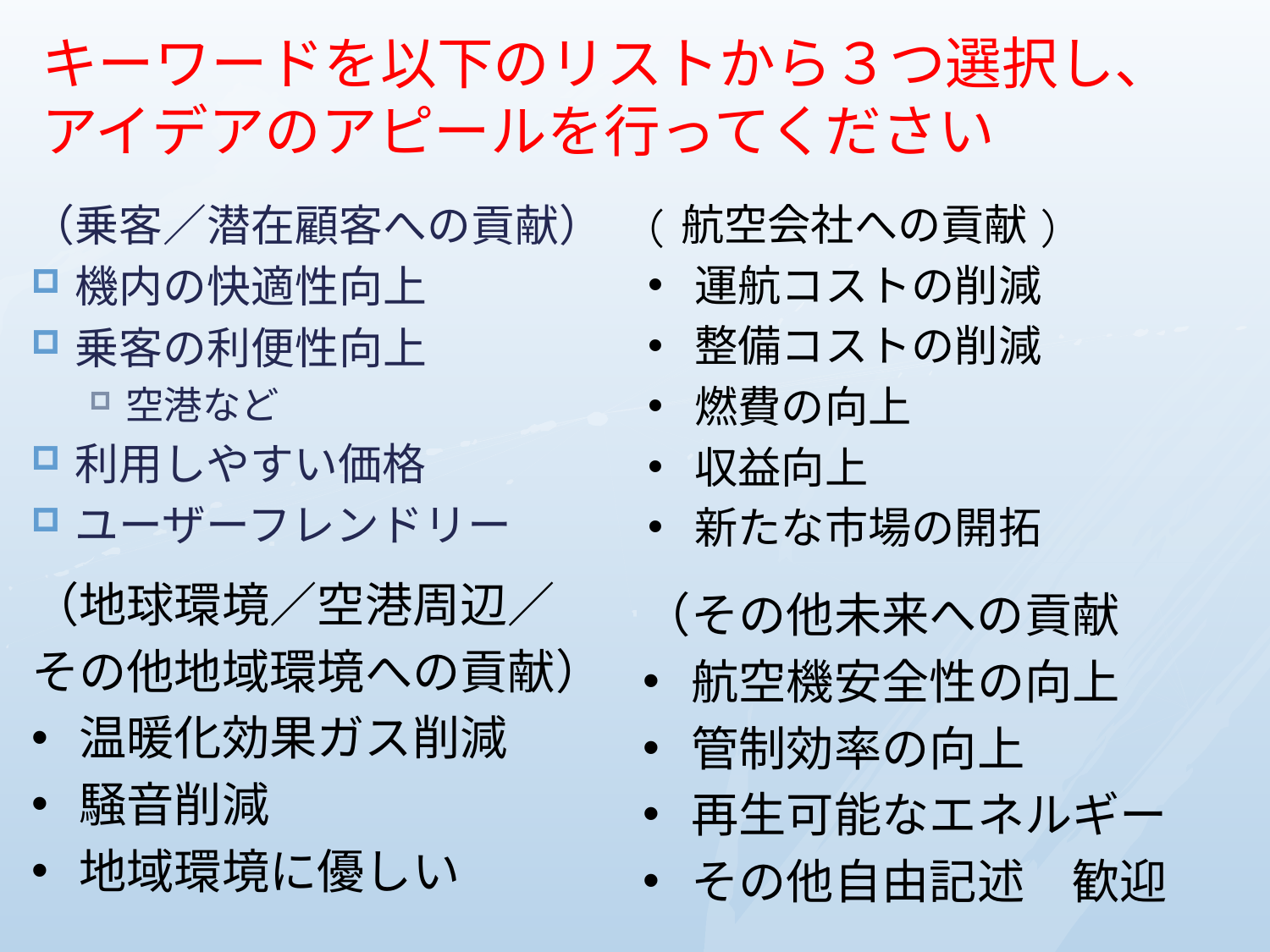

# キーワードを以下のリストから３つ選択し、アイデアのアピールを行ってください
（乗客／潜在顧客への貢献）
機内の快適性向上
乗客の利便性向上
空港など
利用しやすい価格
ユーザーフレンドリー

(航空会社への貢献)
運航コストの削減
整備コストの削減
燃費の向上
収益向上
新たな市場の開拓
（地球環境／空港周辺／
その他地域環境への貢献）
温暖化効果ガス削減
騒音削減
地域環境に優しい
（その他未来への貢献
航空機安全性の向上
管制効率の向上
再生可能なエネルギー
その他自由記述　歓迎